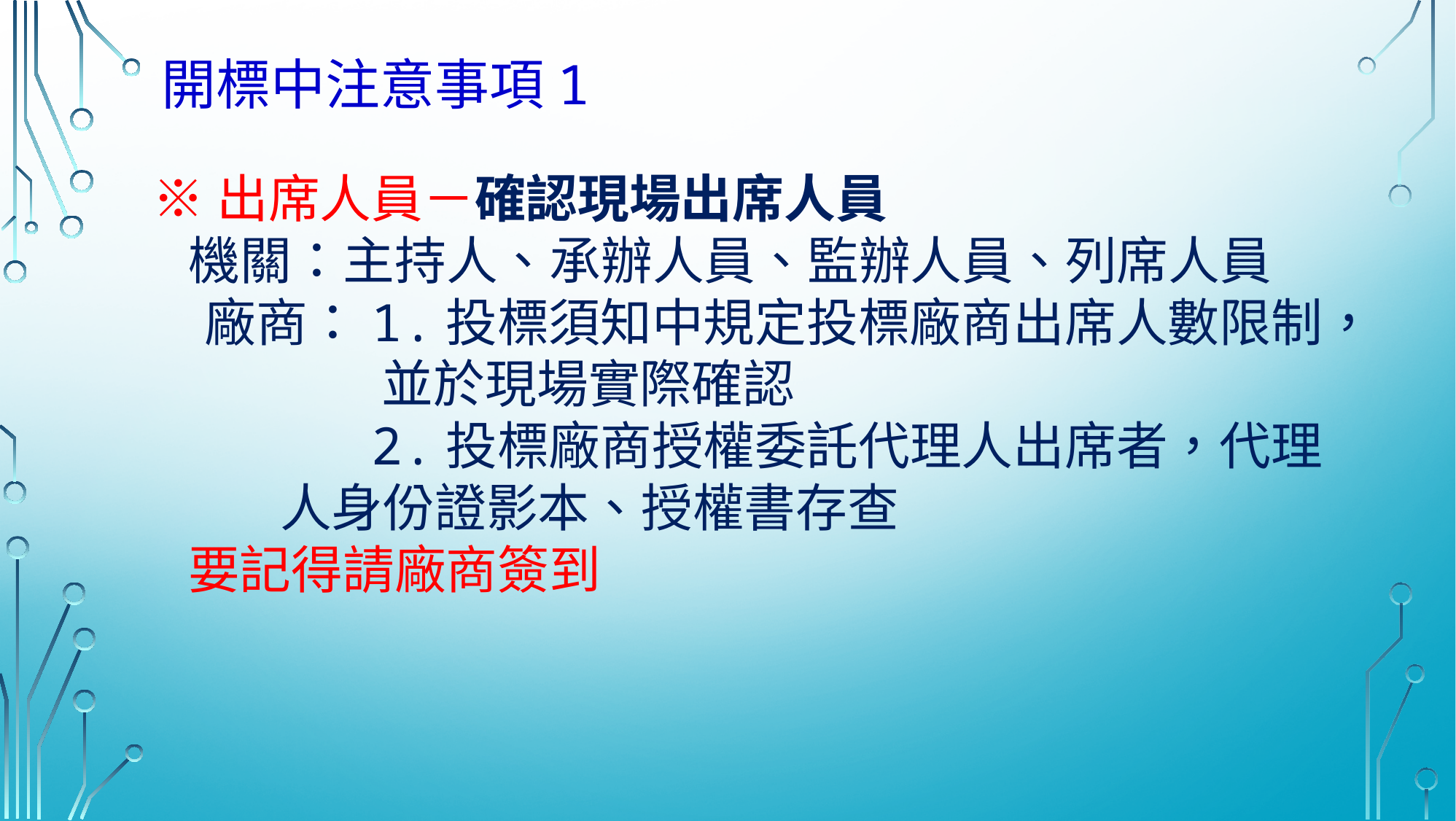

開標中注意事項1
※出席人員－確認現場出席人員
  機關：主持人、承辦人員、監辦人員、列席人員
　廠商：1.投標須知中規定投標廠商出席人數限制，
　  　　　並於現場實際確認
　　　　2.投標廠商授權委託代理人出席者，代理
          人身份證影本、授權書存查
  要記得請廠商簽到